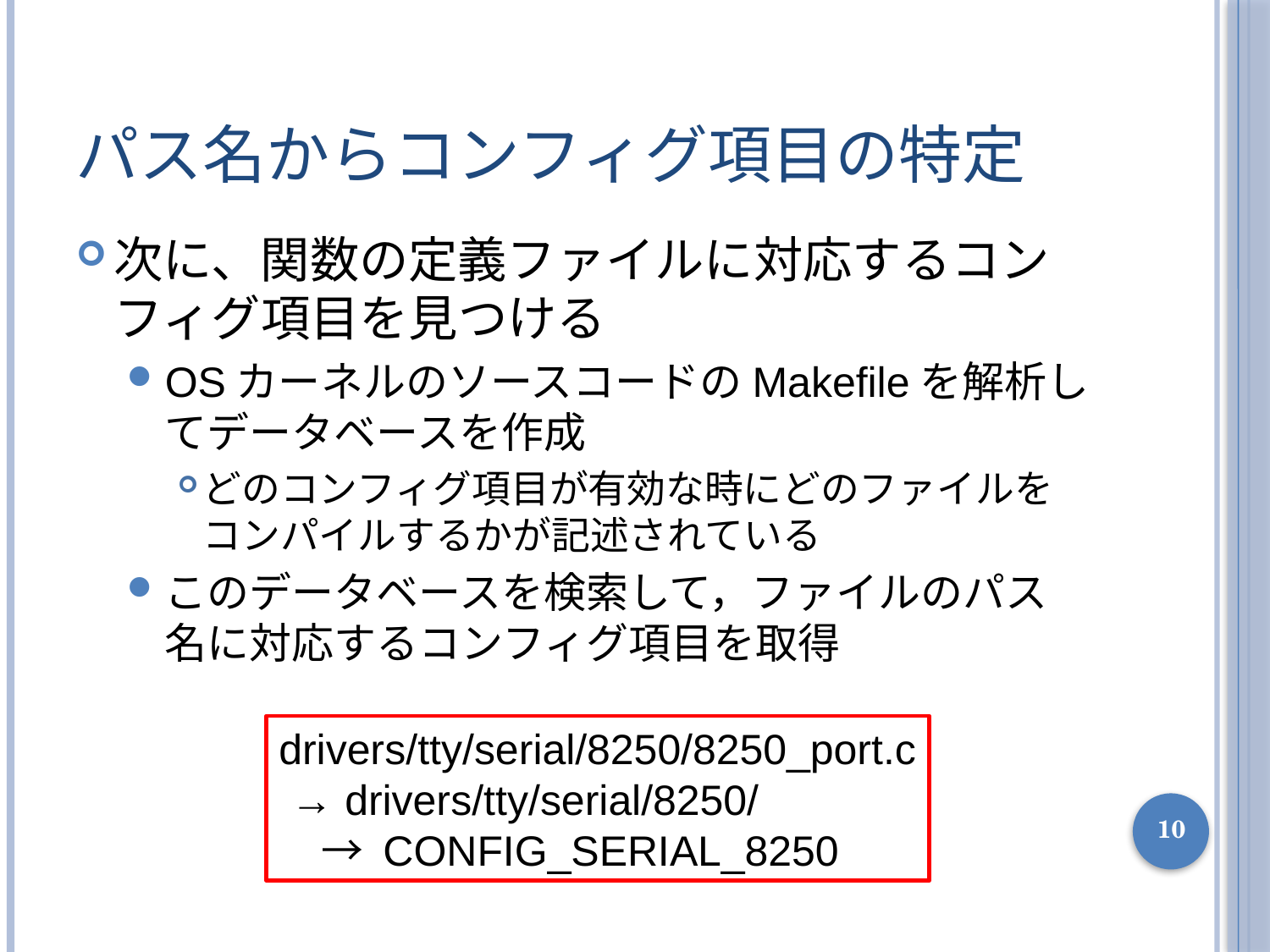

# パス名からコンフィグ項目の特定
次に、関数の定義ファイルに対応するコンフィグ項目を見つける
OSカーネルのソースコードのMakefileを解析してデータベースを作成
どのコンフィグ項目が有効な時にどのファイルをコンパイルするかが記述されている
このデータベースを検索して，ファイルのパス名に対応するコンフィグ項目を取得
drivers/tty/serial/8250/8250_port.c
 → drivers/tty/serial/8250/
　→ CONFIG_SERIAL_8250
10